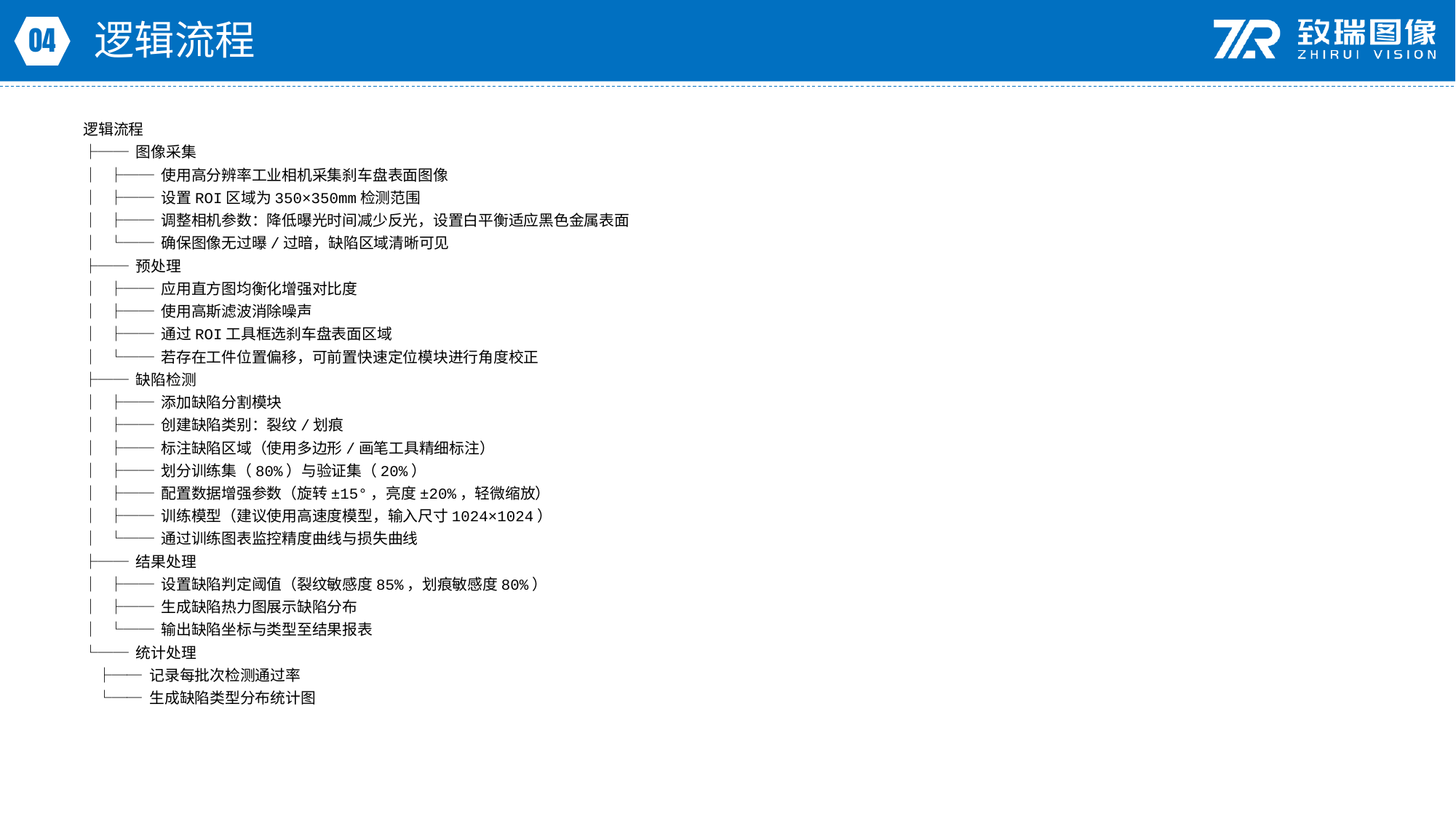

逻辑流程
04

逻辑流程
├── 图像采集
│   ├── 使用高分辨率工业相机采集刹车盘表面图像
│   ├── 设置ROI区域为350×350mm检测范围
│   ├── 调整相机参数：降低曝光时间减少反光，设置白平衡适应黑色金属表面
│   └── 确保图像无过曝/过暗，缺陷区域清晰可见
├── 预处理
│   ├── 应用直方图均衡化增强对比度
│   ├── 使用高斯滤波消除噪声
│   ├── 通过ROI工具框选刹车盘表面区域
│   └── 若存在工件位置偏移，可前置快速定位模块进行角度校正
├── 缺陷检测
│   ├── 添加缺陷分割模块
│   ├── 创建缺陷类别：裂纹/划痕
│   ├── 标注缺陷区域（使用多边形/画笔工具精细标注）
│   ├── 划分训练集（80%）与验证集（20%）
│   ├── 配置数据增强参数（旋转±15°，亮度±20%，轻微缩放）
│   ├── 训练模型（建议使用高速度模型，输入尺寸1024×1024）
│   └── 通过训练图表监控精度曲线与损失曲线
├── 结果处理
│   ├── 设置缺陷判定阈值（裂纹敏感度85%，划痕敏感度80%）
│   ├── 生成缺陷热力图展示缺陷分布
│   └── 输出缺陷坐标与类型至结果报表
└── 统计处理
    ├── 记录每批次检测通过率
    └── 生成缺陷类型分布统计图